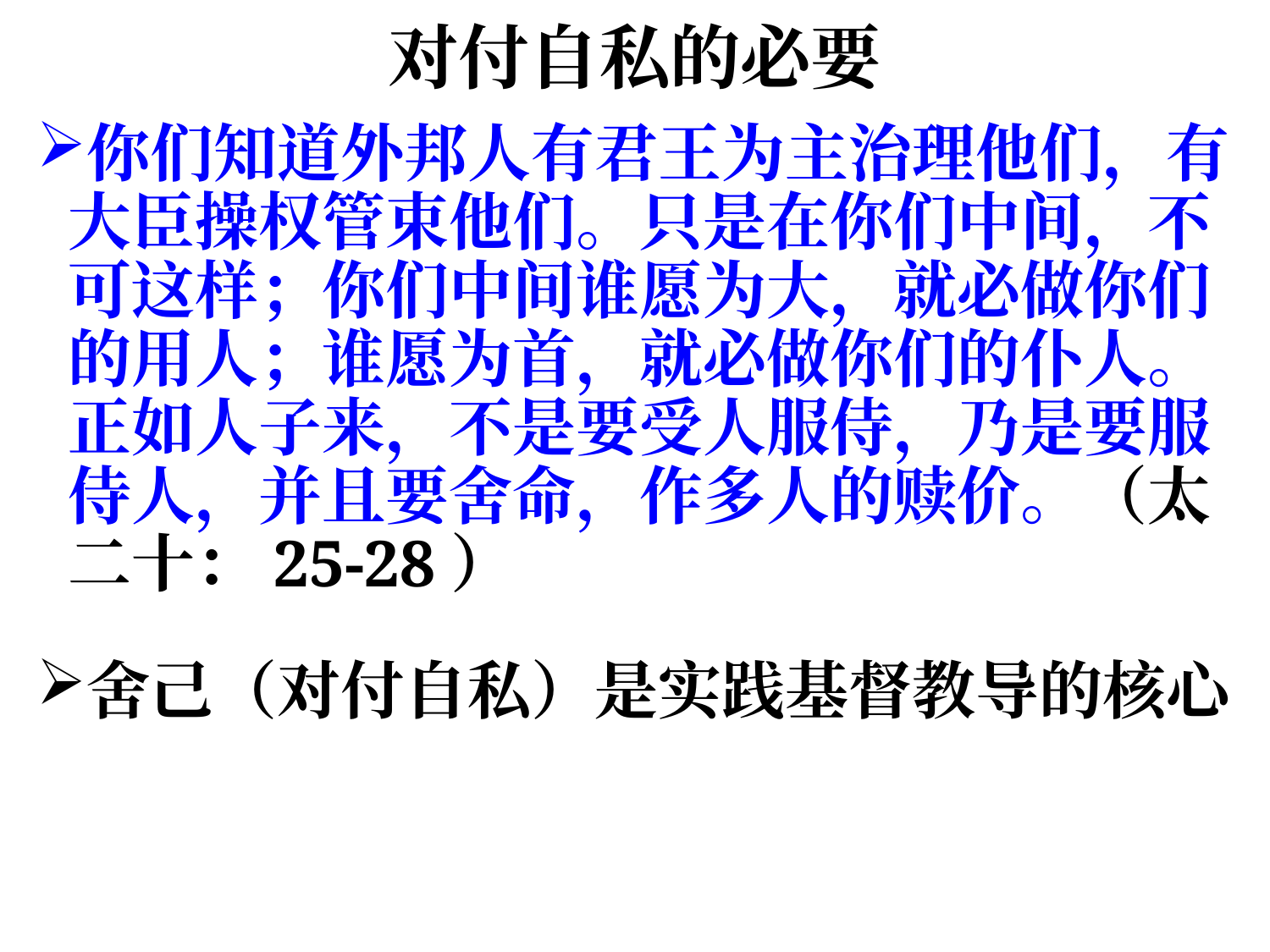

# 对付自私的必要
你们知道外邦人有君王为主治理他们，有大臣操权管束他们。只是在你们中间，不可这样；你们中间谁愿为大，就必做你们的用人；谁愿为首，就必做你们的仆人。正如人子来，不是要受人服侍，乃是要服侍人，并且要舍命，作多人的赎价。（太二十：25-28）

舍己（对付自私）是实践基督教导的核心